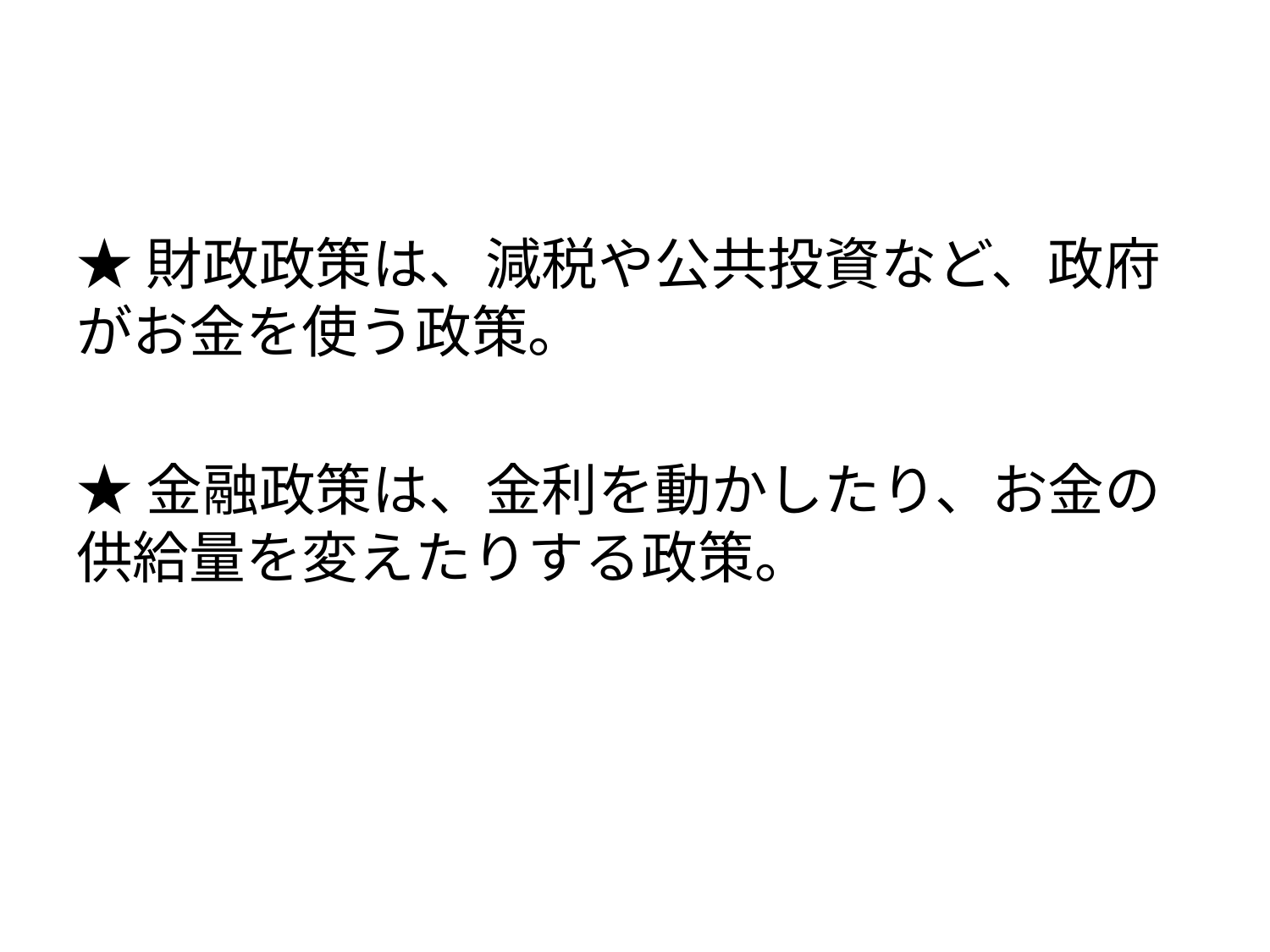

#
★財政政策は、減税や公共投資など、政府がお金を使う政策。

★金融政策は、金利を動かしたり、お金の供給量を変えたりする政策。